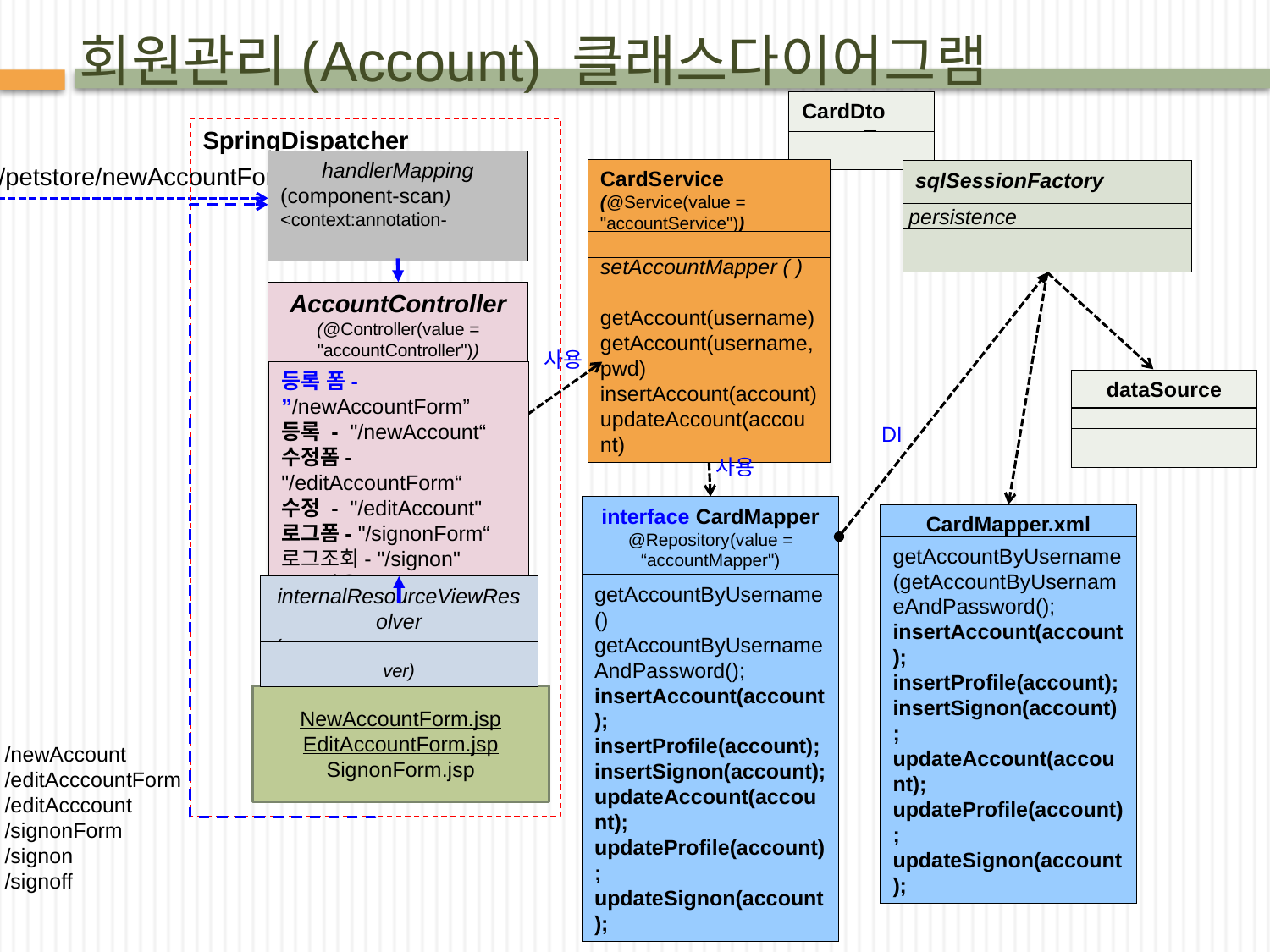

# 회원관리(Account) 클래스다이어그램
CardDto         ㅋ

SpringDispatcher
handlerMapping
(component-scan)
<context:annotation-config />

/petstore/newAccountForm
CardService
(@Service(value = "accountService"))

setAccountMapper ( )

getAccount(username)
getAccount(username,pwd)
insertAccount(account)
updateAccount(account)
sqlSessionFactory
 persistence

AccountController
(@Controller(value = "accountController"))

등록 폼- ”/newAccountForm”
등록 -  "/newAccount“
수정폼- "/editAccountForm“
수정 -  "/editAccount"
로그폼- "/signonForm“
로그조회- "/signon"
로그아웃-"/signoff"
사용
dataSource

DI
사용
interface CardMapper
@Repository(value = “accountMapper")

getAccountByUsername()
getAccountByUsernameAndPassword();
insertAccount(account);
insertProfile(account);
insertSignon(account);
updateAccount(account);
updateProfile(account);
updateSignon(account);
CardMapper.xml
getAccountByUsername(getAccountByUsernameAndPassword();
insertAccount(account);
insertProfile(account);
insertSignon(account);
updateAccount(account);
updateProfile(account);
updateSignon(account);
internalResourceViewResolver ( SInternalResourceViewResolver)

NewAccountForm.jsp
EditAccountForm.jsp
SignonForm.jsp
/newAccount
/editAcccountForm
/editAcccount
/signonForm
/signon
/signoff